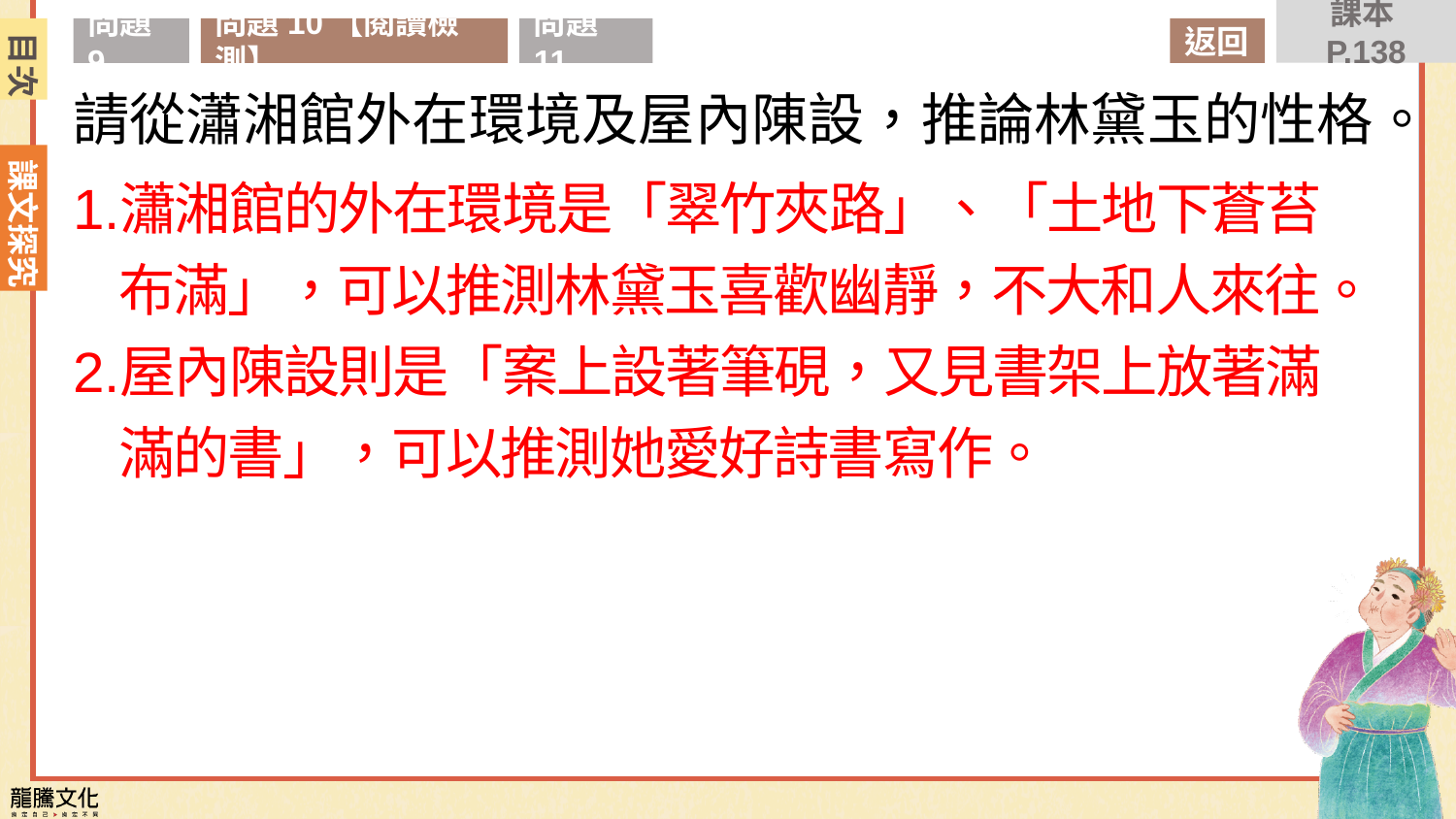

課本P.138
目次
問題9
問題10【閱讀檢測】
問題11
返回
請從瀟湘館外在環境及屋內陳設，推論林黛玉的性格。
瀟湘館的外在環境是「翠竹夾路」、「土地下蒼苔布滿」，可以推測林黛玉喜歡幽靜，不大和人來往。
屋內陳設則是「案上設著筆硯，又見書架上放著滿滿的書」，可以推測她愛好詩書寫作。